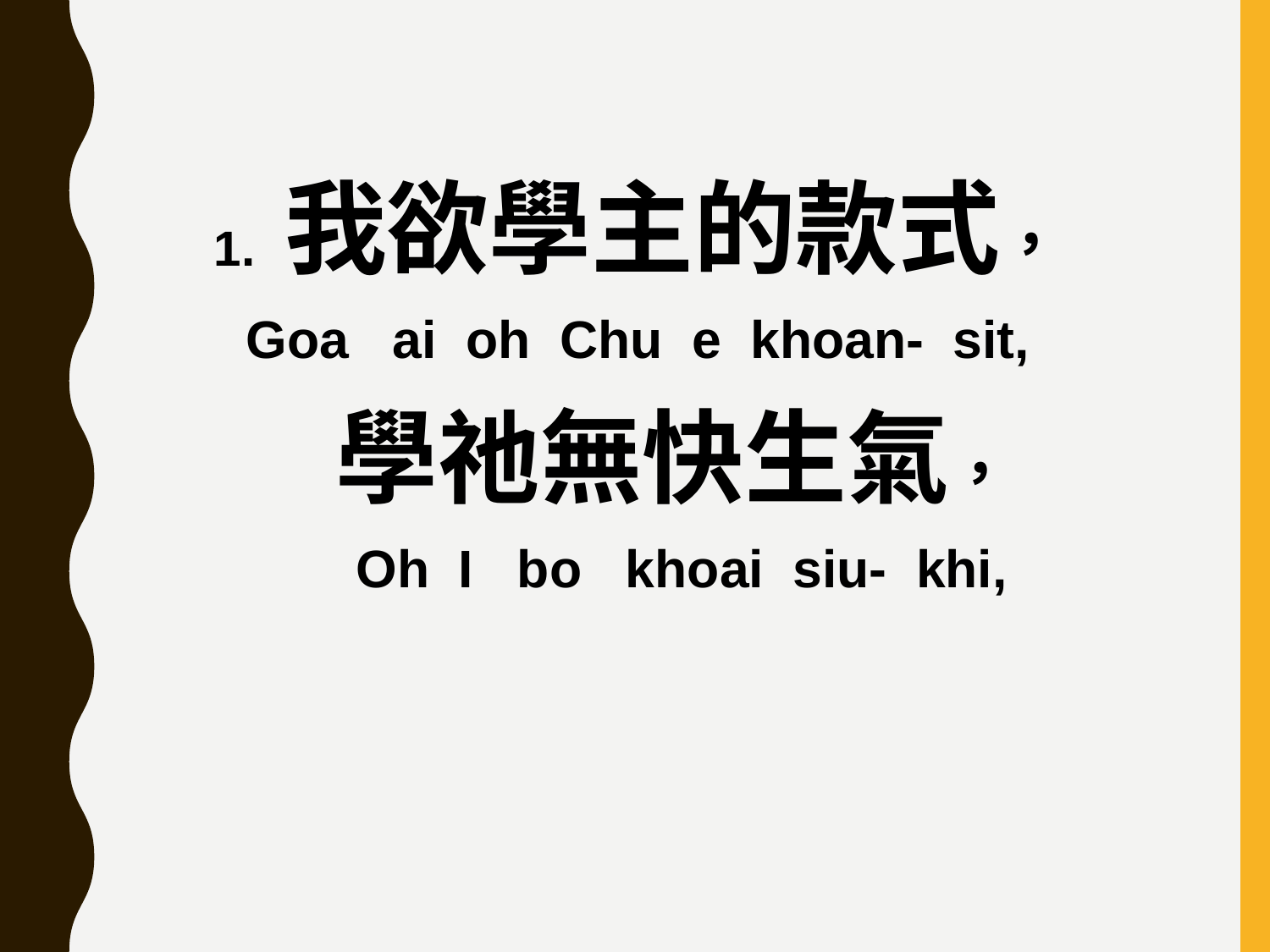

1. 我欲學主的款式，
Goa   ai  oh  Chu  e  khoan-  sit,
  學祂無快生氣，
      Oh  I   bo   khoai  siu-  khi,